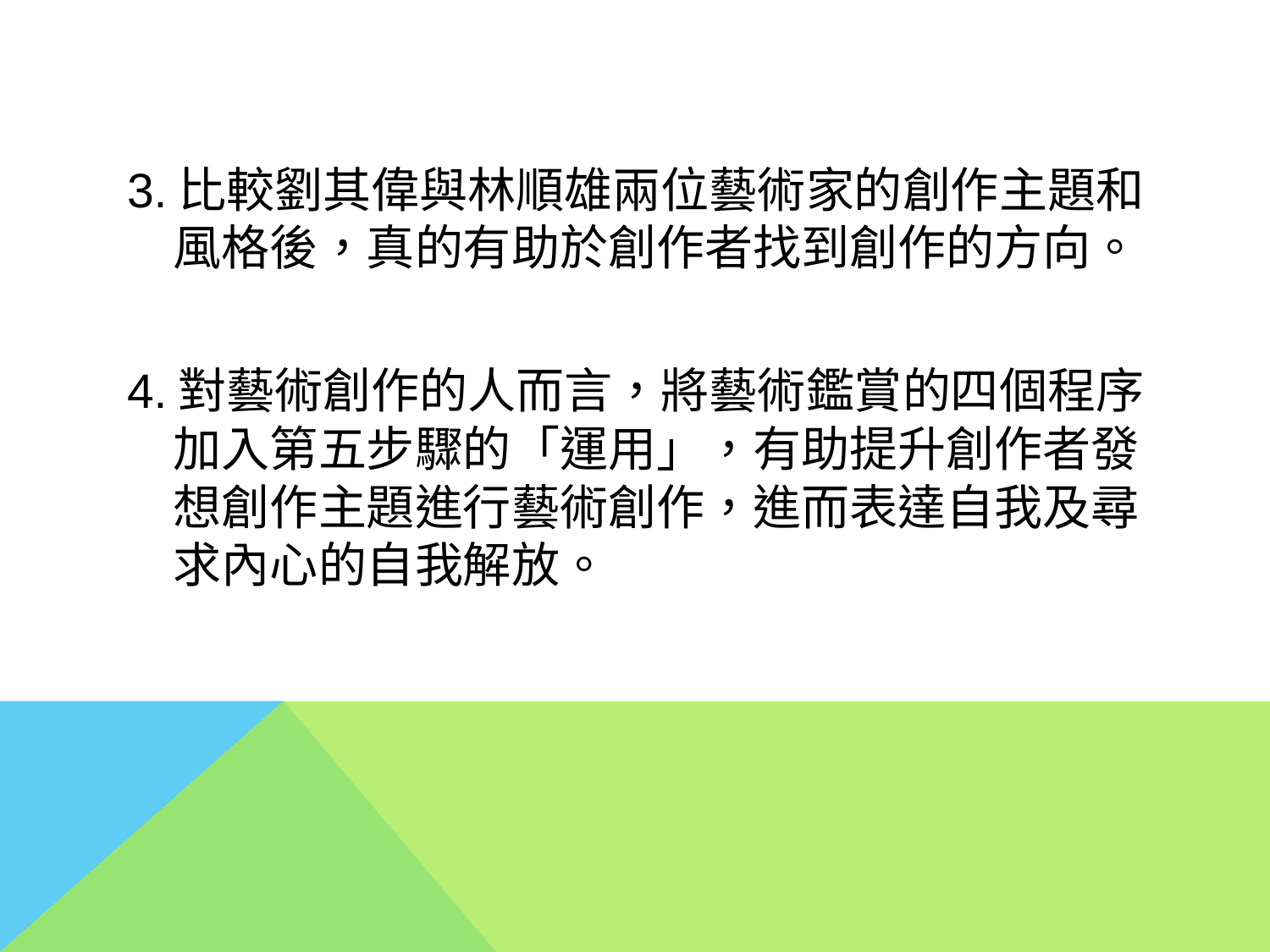

#
3.比較劉其偉與林順雄兩位藝術家的創作主題和風格後，真的有助於創作者找到創作的方向。

4.對藝術創作的人而言，將藝術鑑賞的四個程序加入第五步驟的「運用」，有助提升創作者發想創作主題進行藝術創作，進而表達自我及尋求內心的自我解放。